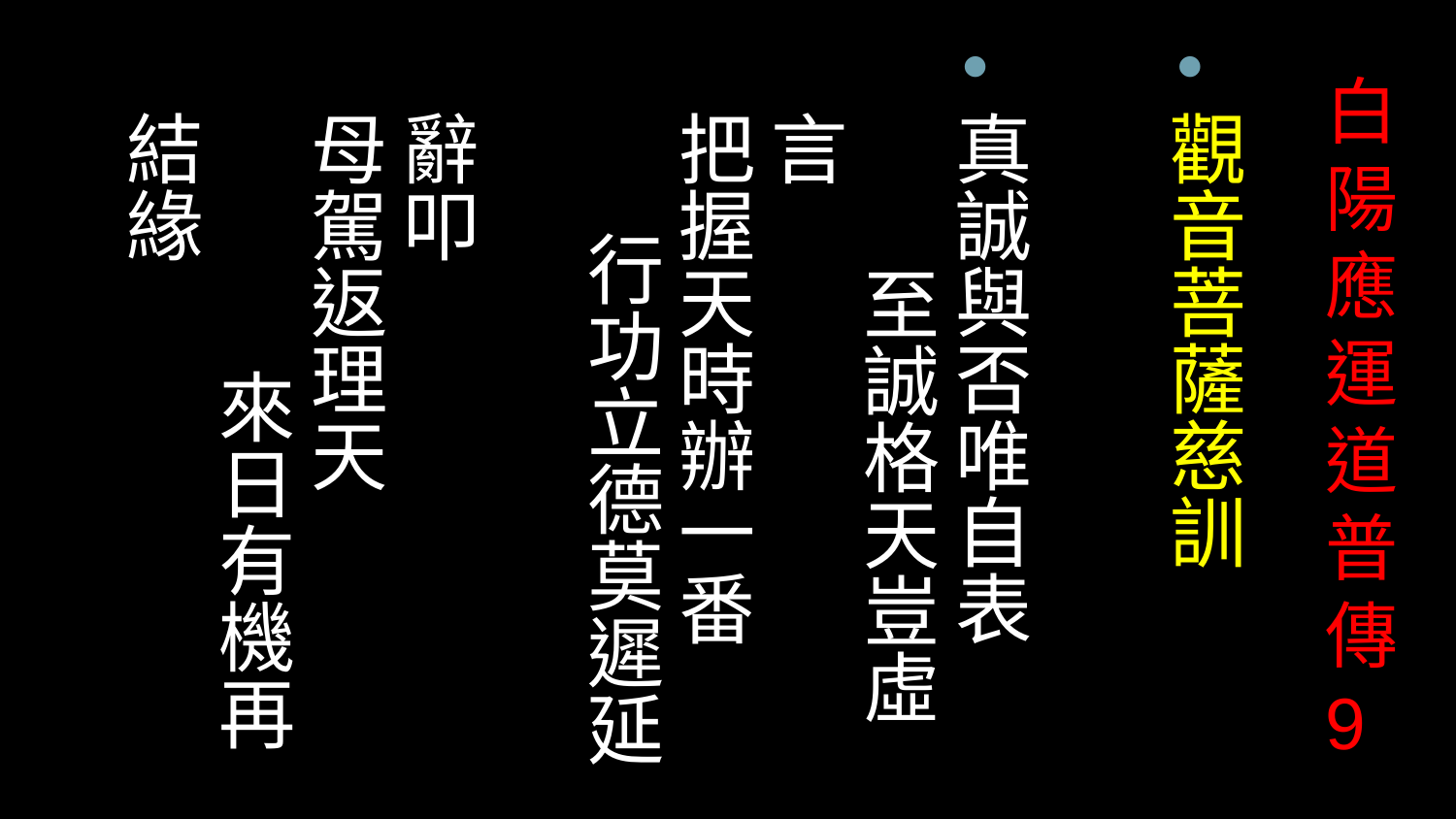

觀音菩薩慈訓

真誠與否唯自表                 至誠格天豈虛言
把握天時辦一番               行功立德莫遲延
辭叩
母駕返理天                                來日有機再結緣

# 白陽應運道普傳9